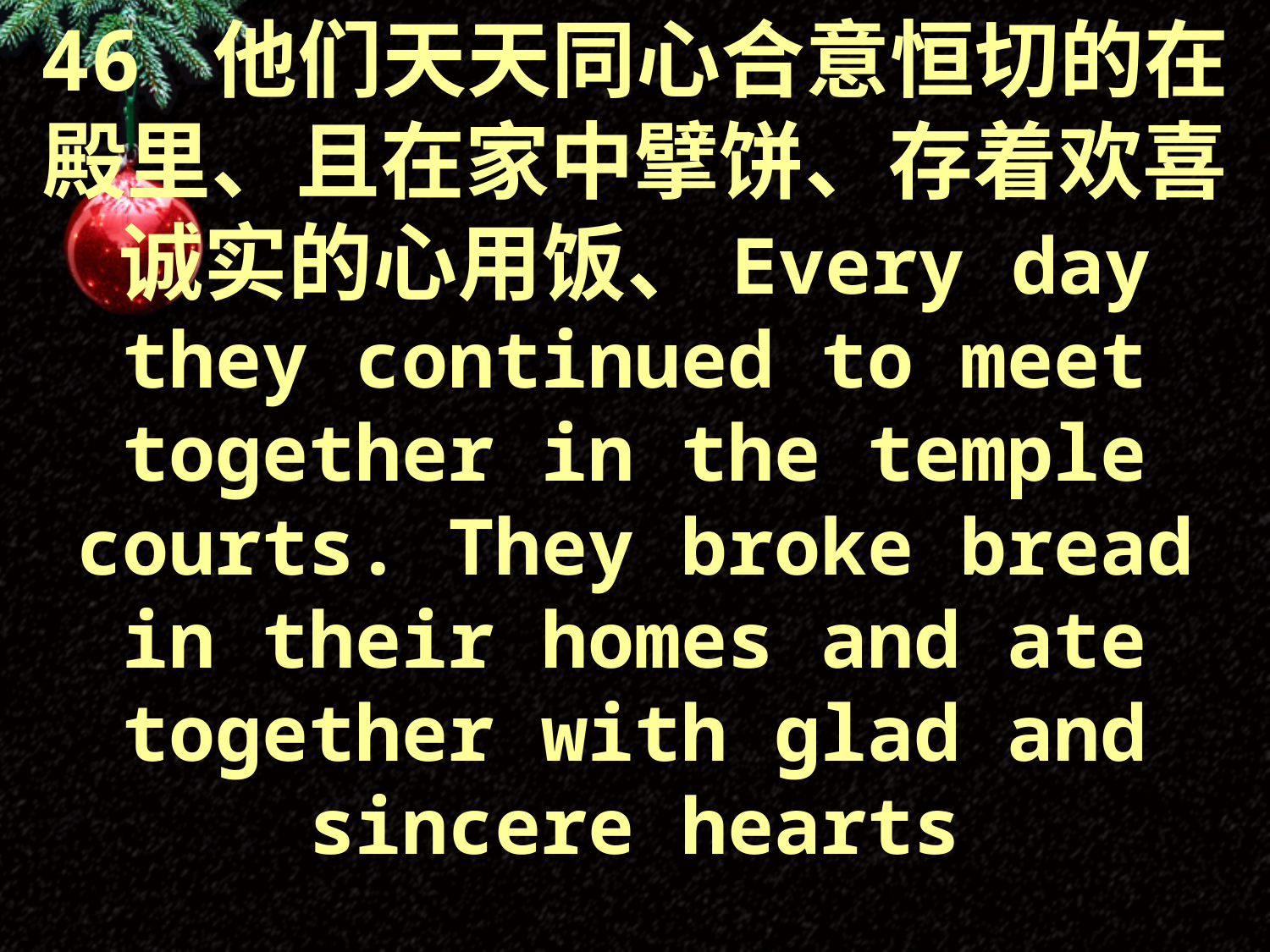

46 他们天天同心合意恒切的在殿里、且在家中擘饼、存着欢喜诚实的心用饭、Every day they continued to meet together in the temple courts. They broke bread in their homes and ate together with glad and sincere hearts